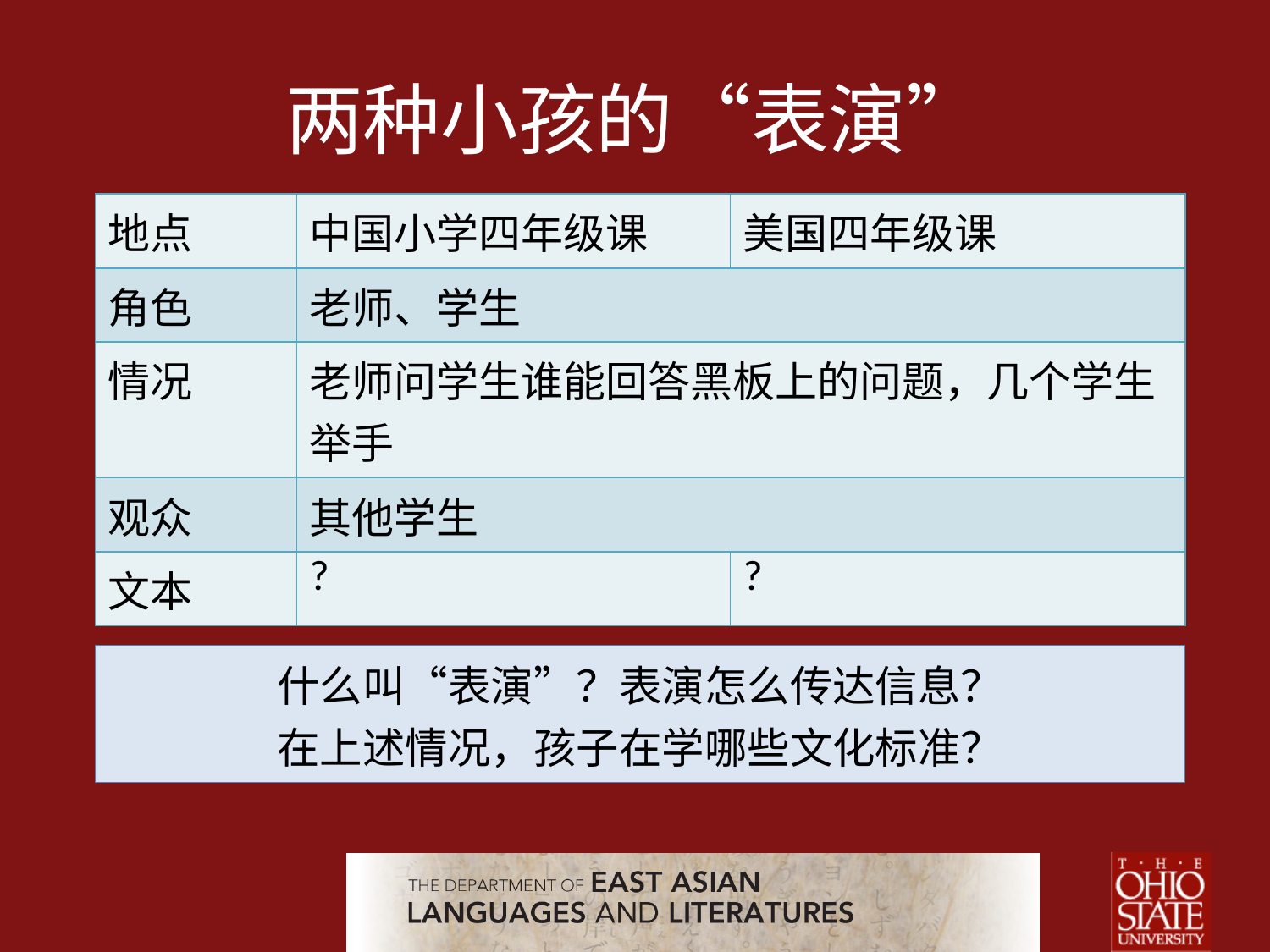

# 两种小孩的“表演”
| 地点 | 中国小学四年级课 | 美国四年级课 |
| --- | --- | --- |
| 角色 | 老师、学生 |  |
| 情况 | 老师问学生谁能回答黑板上的问题，几个学生举手 |  |
| 观众 | 其他学生 |  |
| 文本 | ? | ? |
什么叫“表演”？表演怎么传达信息？
在上述情况，孩子在学哪些文化标准？